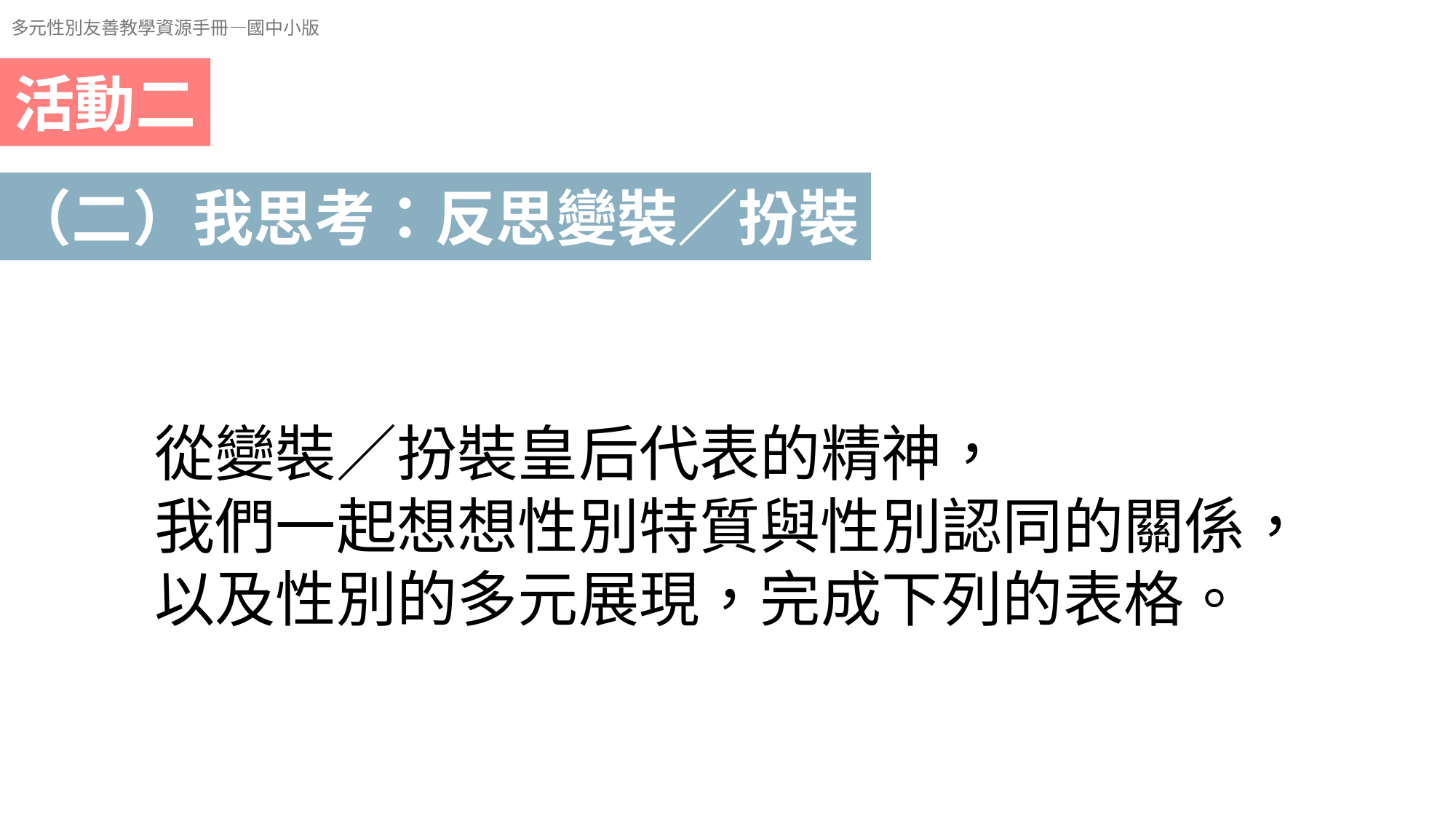

多元性別友善教學資源手冊—國中小版
活動二
（二）我思考：反思變裝／扮裝
從變裝／扮裝皇后代表的精神，
我們一起想想性別特質與性別認同的關係，以及性別的多元展現，完成下列的表格。